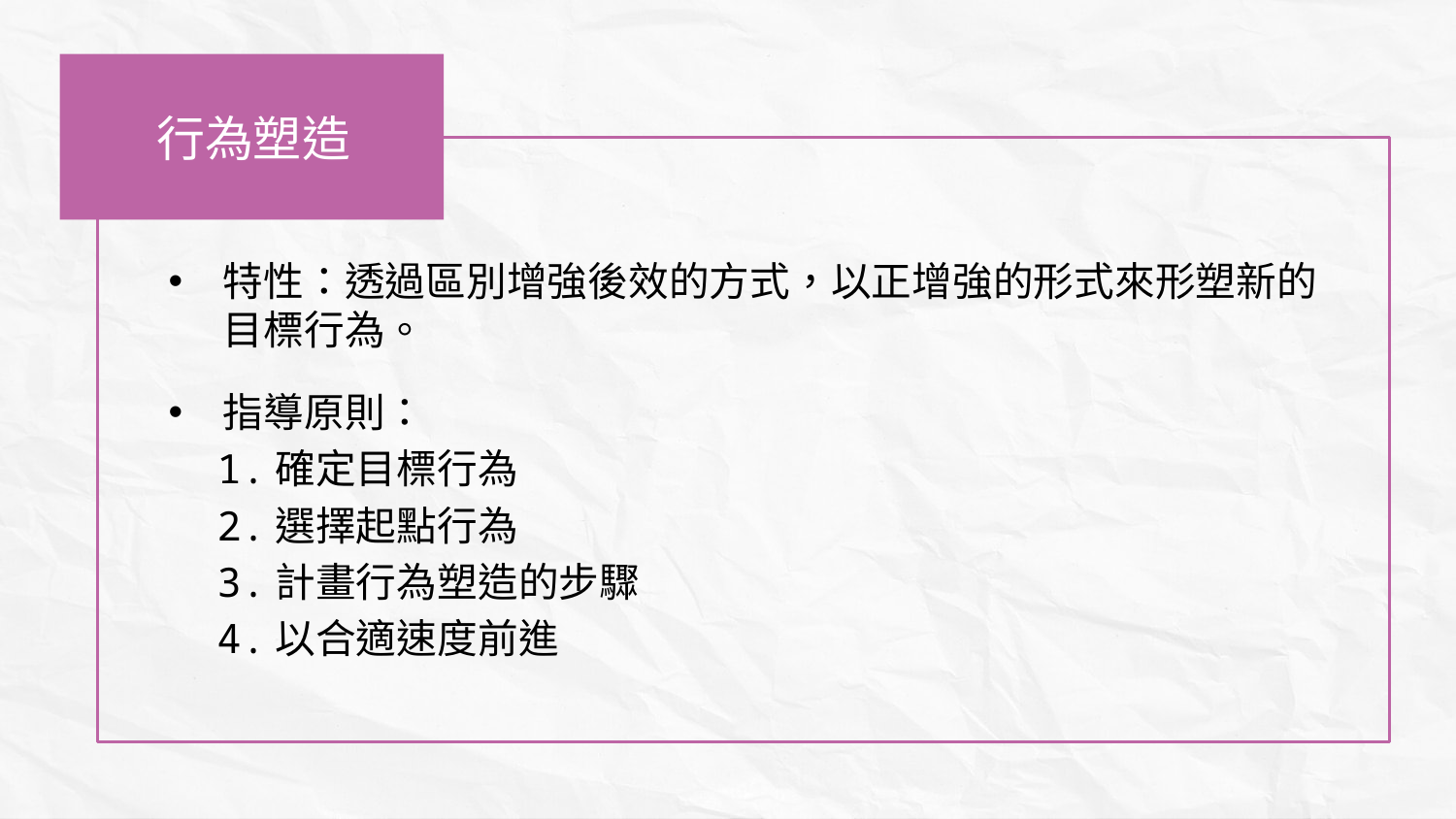

行為塑造

特性：透過區別增強後效的方式，以正增強的形式來形塑新的目標行為。

指導原則：
  1.確定目標行為
  2.選擇起點行為
  3.計畫行為塑造的步驟
  4.以合適速度前進